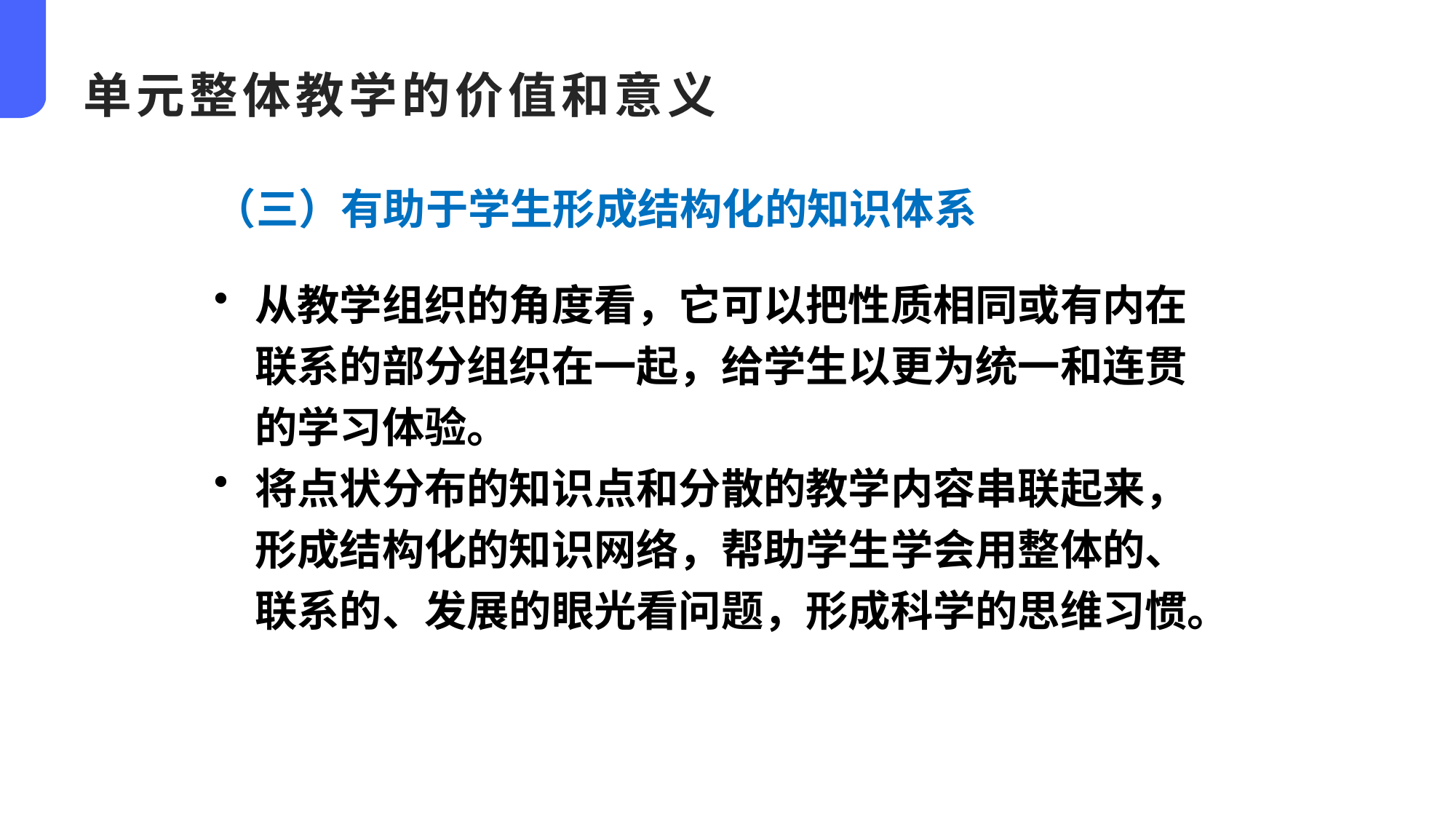

单元整体教学的价值和意义
（三）有助于学生形成结构化的知识体系
从教学组织的角度看，它可以把性质相同或有内在联系的部分组织在一起，给学生以更为统一和连贯的学习体验。
将点状分布的知识点和分散的教学内容串联起来，形成结构化的知识网络，帮助学生学会用整体的、联系的、发展的眼光看问题，形成科学的思维习惯。